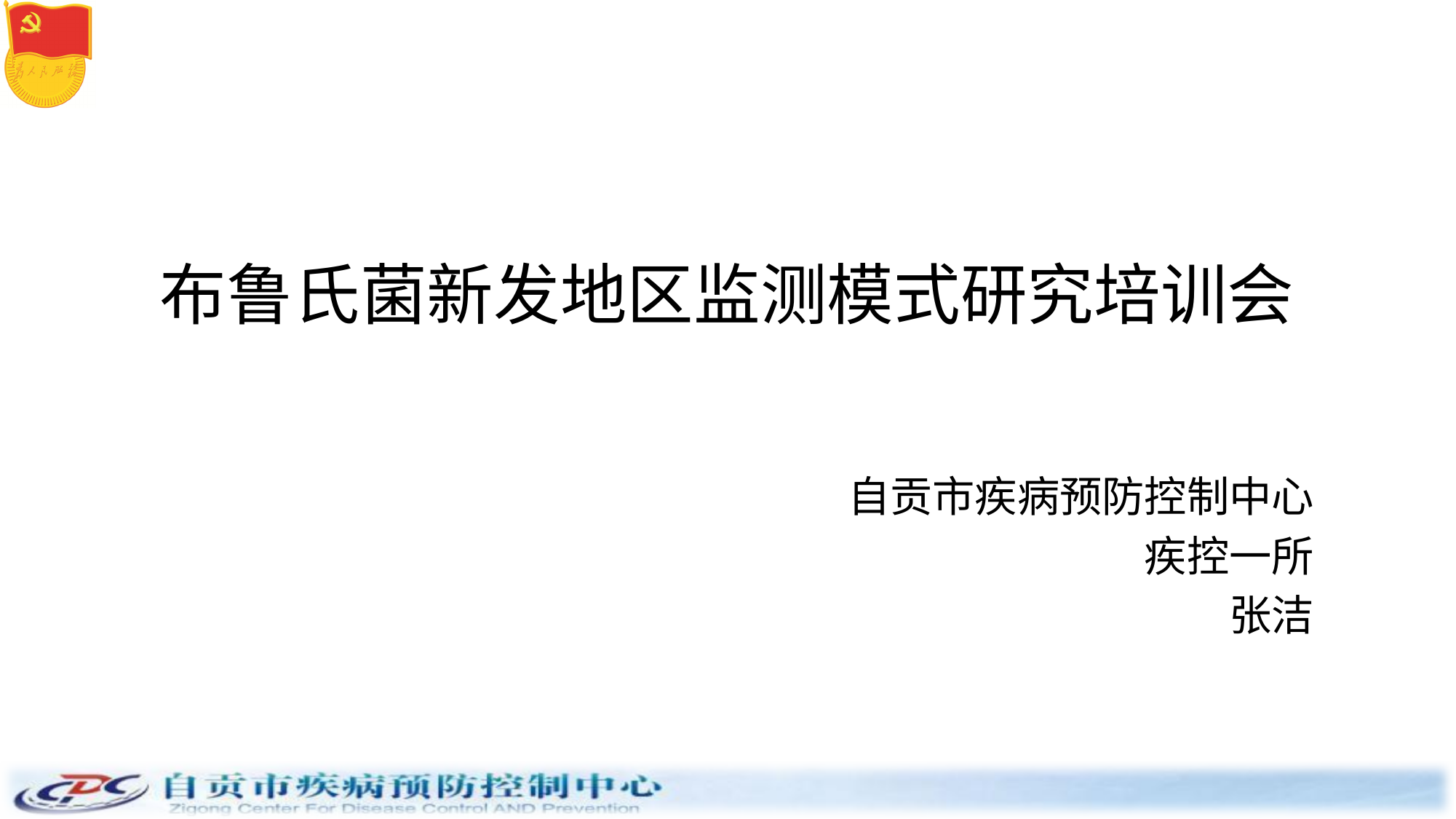

# 布鲁氏菌新发地区监测模式研究培训会
自贡市疾病预防控制中心
疾控一所
张洁